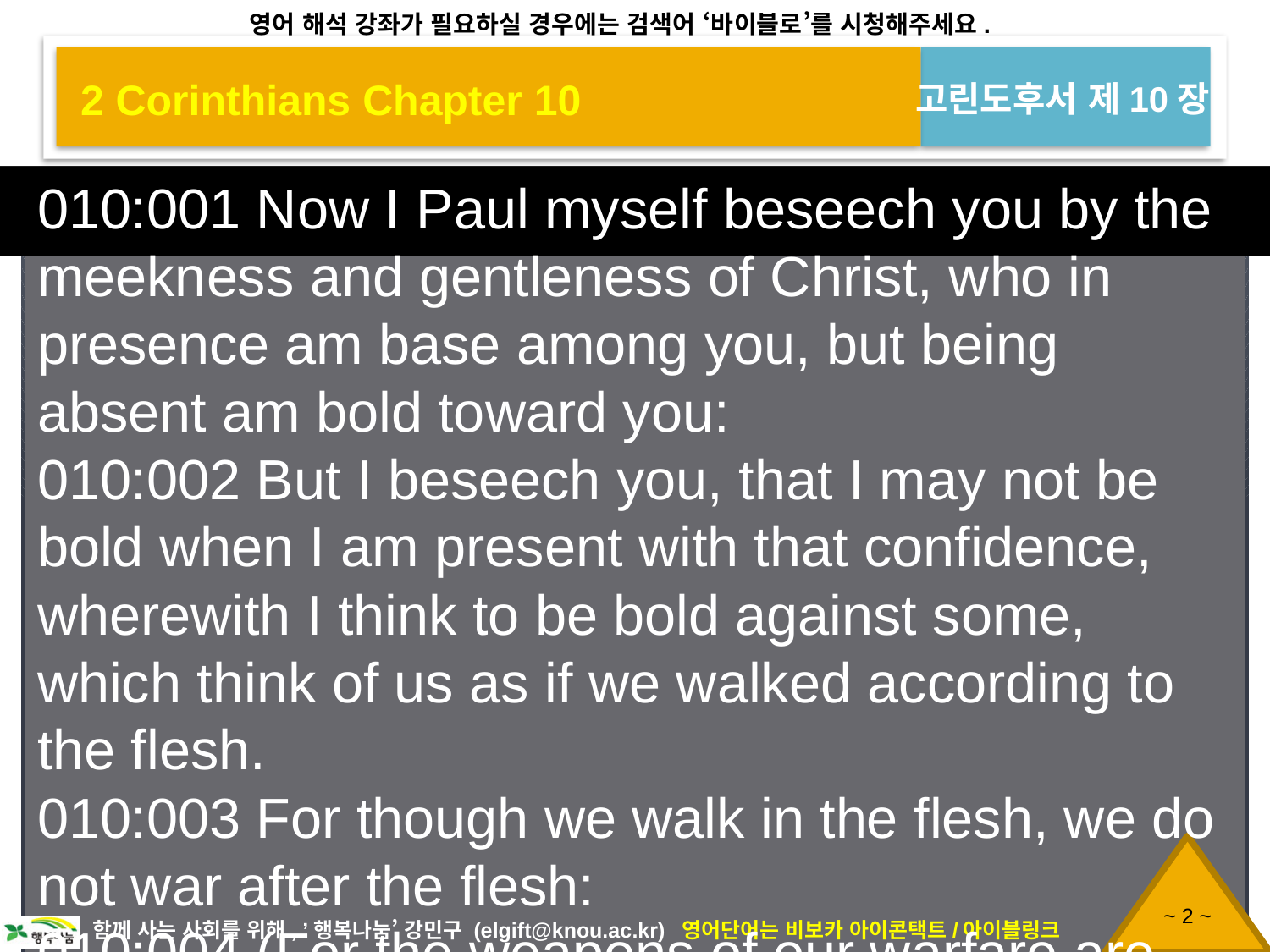

2 Corinthians Chapter 10
고린도후서 제10장
010:001 Now I Paul myself beseech you by the meekness and gentleness of Christ, who in presence am base among you, but being absent am bold toward you:
010:002 But I beseech you, that I may not be bold when I am present with that confidence, wherewith I think to be bold against some, which think of us as if we walked according to the flesh.
010:003 For though we walk in the flesh, we do not war after the flesh:
010:004 (For the weapons of our warfare are not